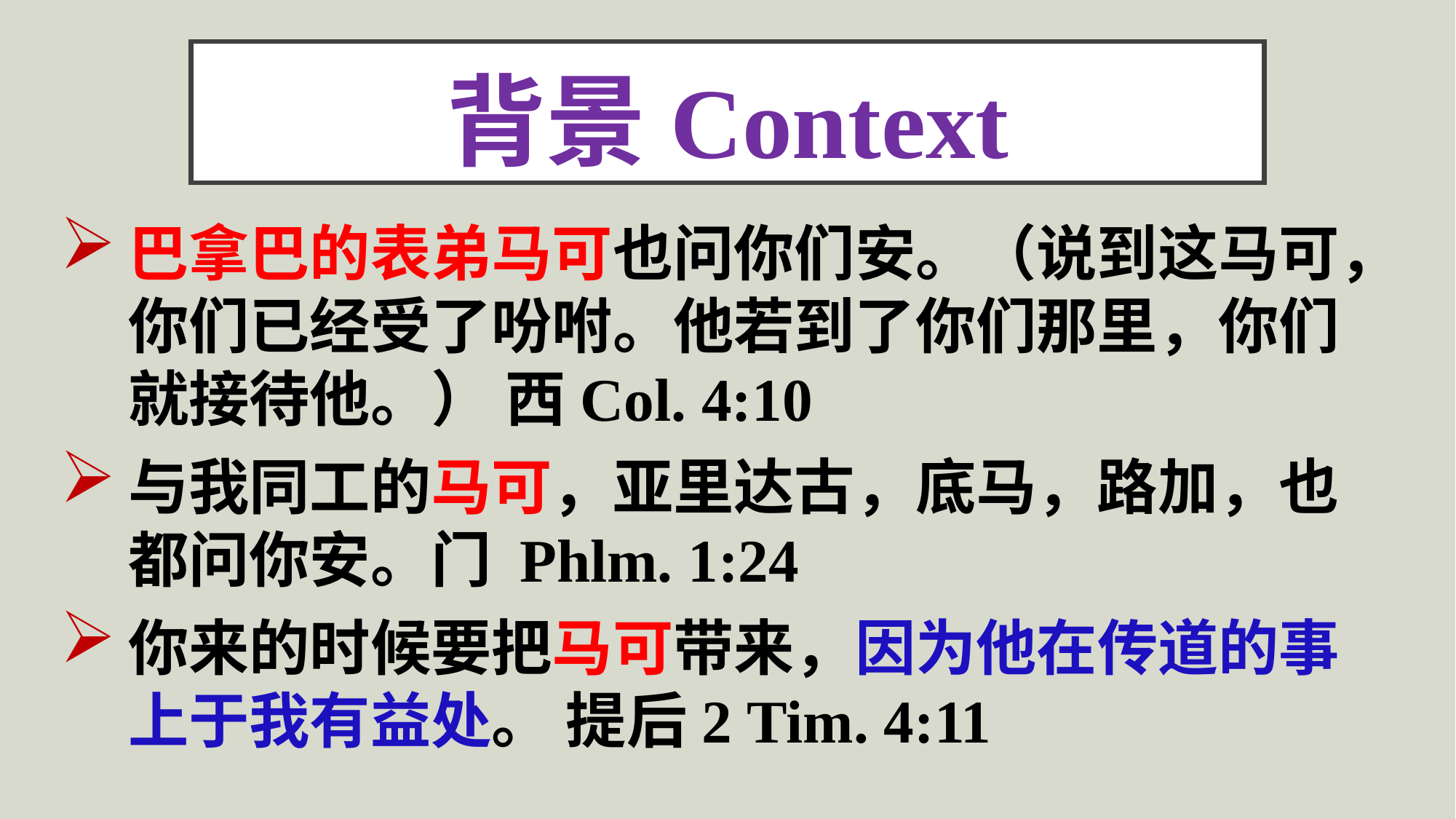

# 背景Context
巴拿巴的表弟马可也问你们安。（说到这马可，你们已经受了吩咐。他若到了你们那里，你们就接待他。） 西Col. 4:10
与我同工的马可，亚里达古，底马，路加，也都问你安。门 Phlm. 1:24
你来的时候要把马可带来，因为他在传道的事上于我有益处。 提后2 Tim. 4:11